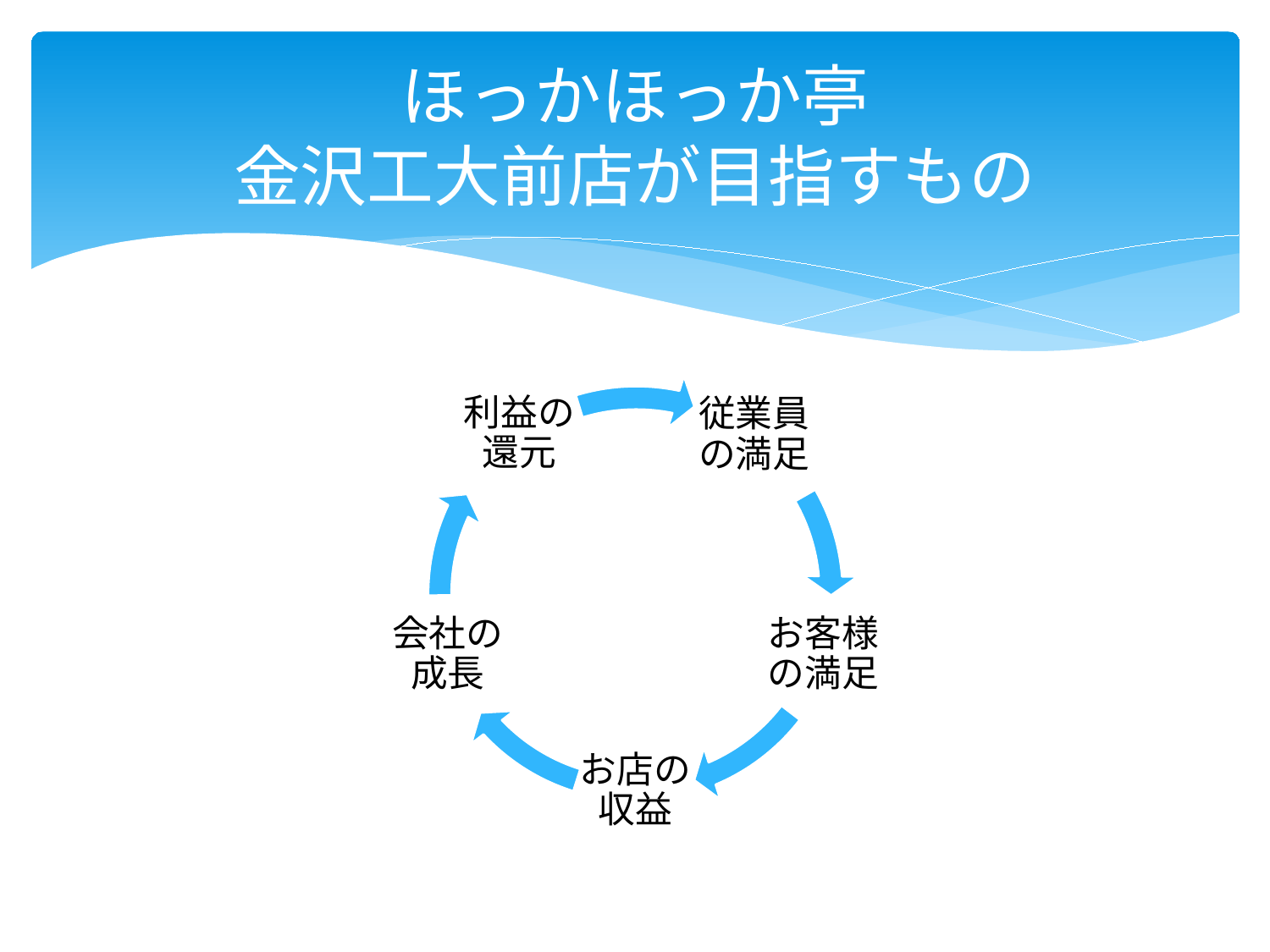

# ほっかほっか亭 金沢工大前店が目指すもの
従業員の満足
お客様の満足
お店の収益
会社の成長
利益の還元